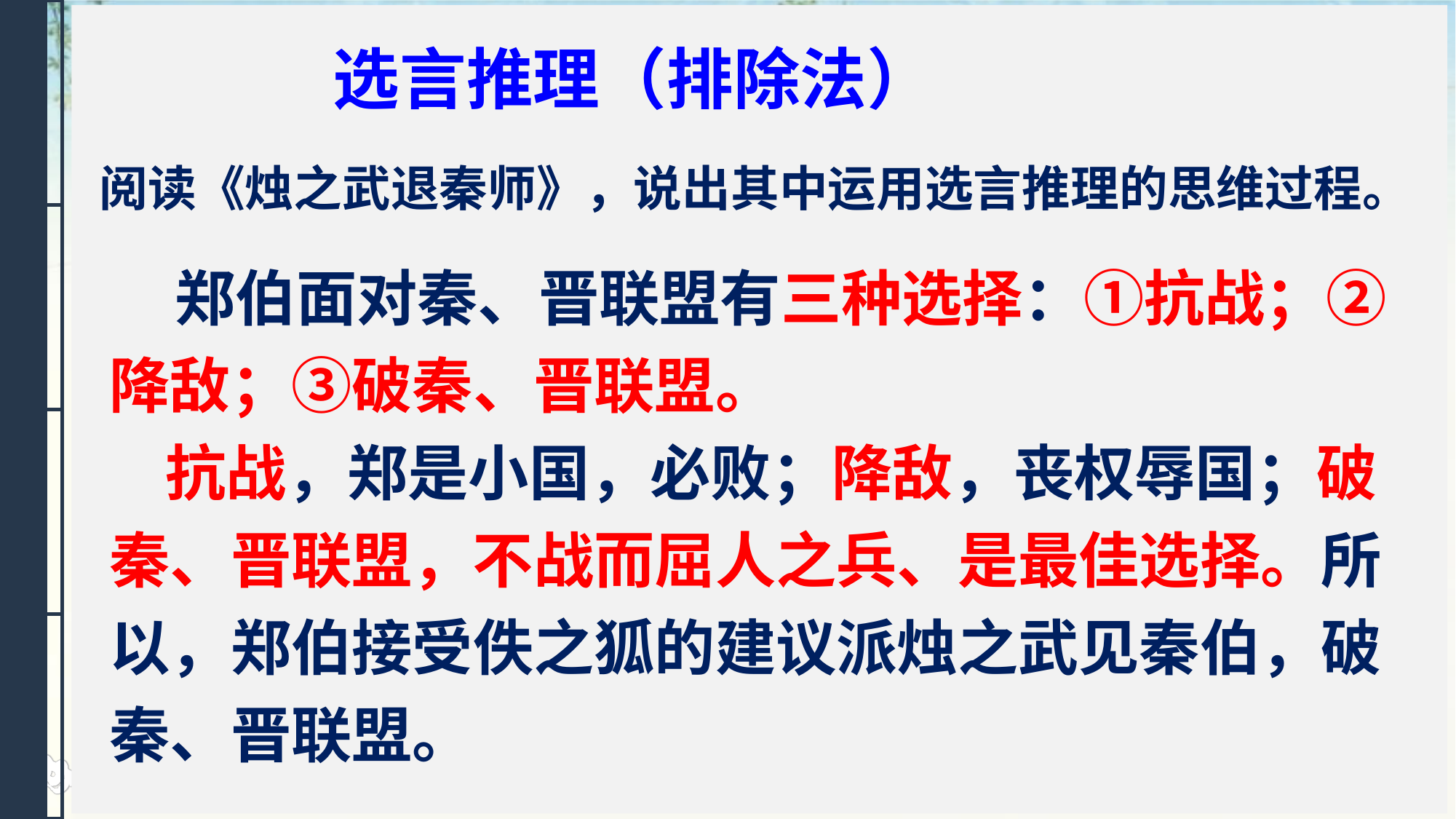

选言推理（排除法）
阅读《烛之武退秦师》，说出其中运用选言推理的思维过程。
    郑伯面对秦、晋联盟有三种选择：①抗战；②降敌；③破秦、晋联盟。
   抗战，郑是小国，必败；降敌，丧权辱国；破秦、晋联盟，不战而屈人之兵、是最佳选择。所以，郑伯接受佚之狐的建议派烛之武见秦伯，破秦、晋联盟。

PPT模板 http:///moban/